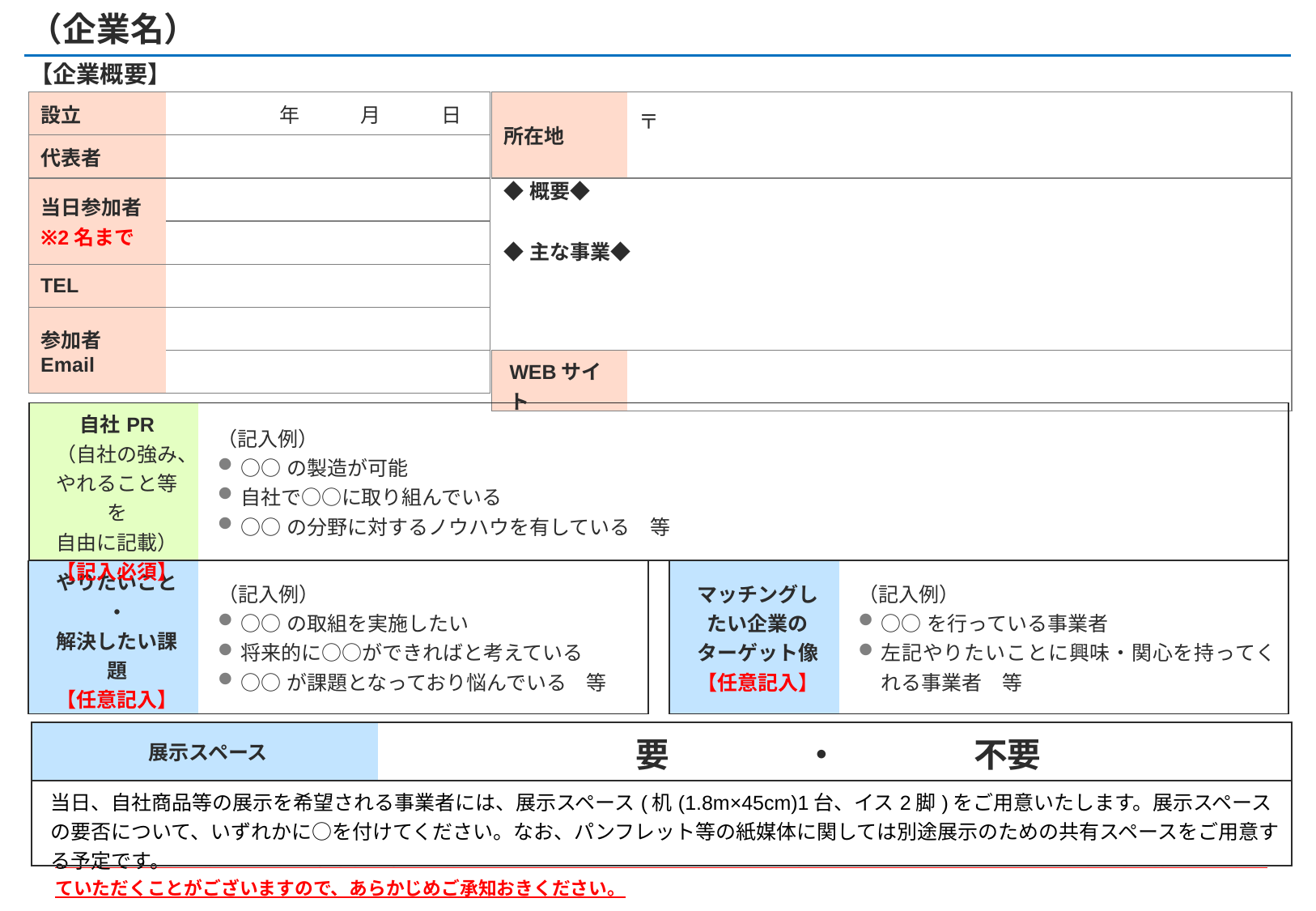

# （企業名）
【企業概要】
| 設立 | 年　　　月　　　日 |
| --- | --- |
| 代表者 |  |
| 当日参加者 ※2名まで |  |
|  |  |
| TEL |  |
| 参加者 Email |  |
|  |  |
| 所在地 | 〒 |
| --- | --- |
| ◆概要◆ ◆主な事業◆ |  |
| WEBサイト |  |
| 自社PR （自社の強み、やれること等を 自由に記載） 【記入必須】 | （記入例） ○○の製造が可能 自社で○○に取り組んでいる ○○の分野に対するノウハウを有している　等 |
| --- | --- |
| やりたいこと ・ 解決したい課題 【任意記入】 | （記入例） ○○の取組を実施したい 将来的に○○ができればと考えている ○○が課題となっており悩んでいる　等 |
| --- | --- |
| マッチングしたい企業の ターゲット像 【任意記入】 | （記入例） ○○を行っている事業者 左記やりたいことに興味・関心を持ってくれる事業者　等 |
| --- | --- |
| 展示スペース | 要　　　　・　　　　不要 |
| --- | --- |
| 当日、自社商品等の展示を希望される事業者には、展示スペース(机(1.8m×45cm)1台、イス2脚)をご用意いたします。展示スペースの要否について、いずれかに○を付けてください。なお、パンフレット等の紙媒体に関しては別途展示のための共有スペースをご用意する予定です。 |  |
※	本シートに記載の情報は全参加事業者に事前共有いたします。また、マッチング会当日は本シートをスクリーンに投影し、自社の概略紹介を実施していただくことがございますので、あらかじめご承知おきください。